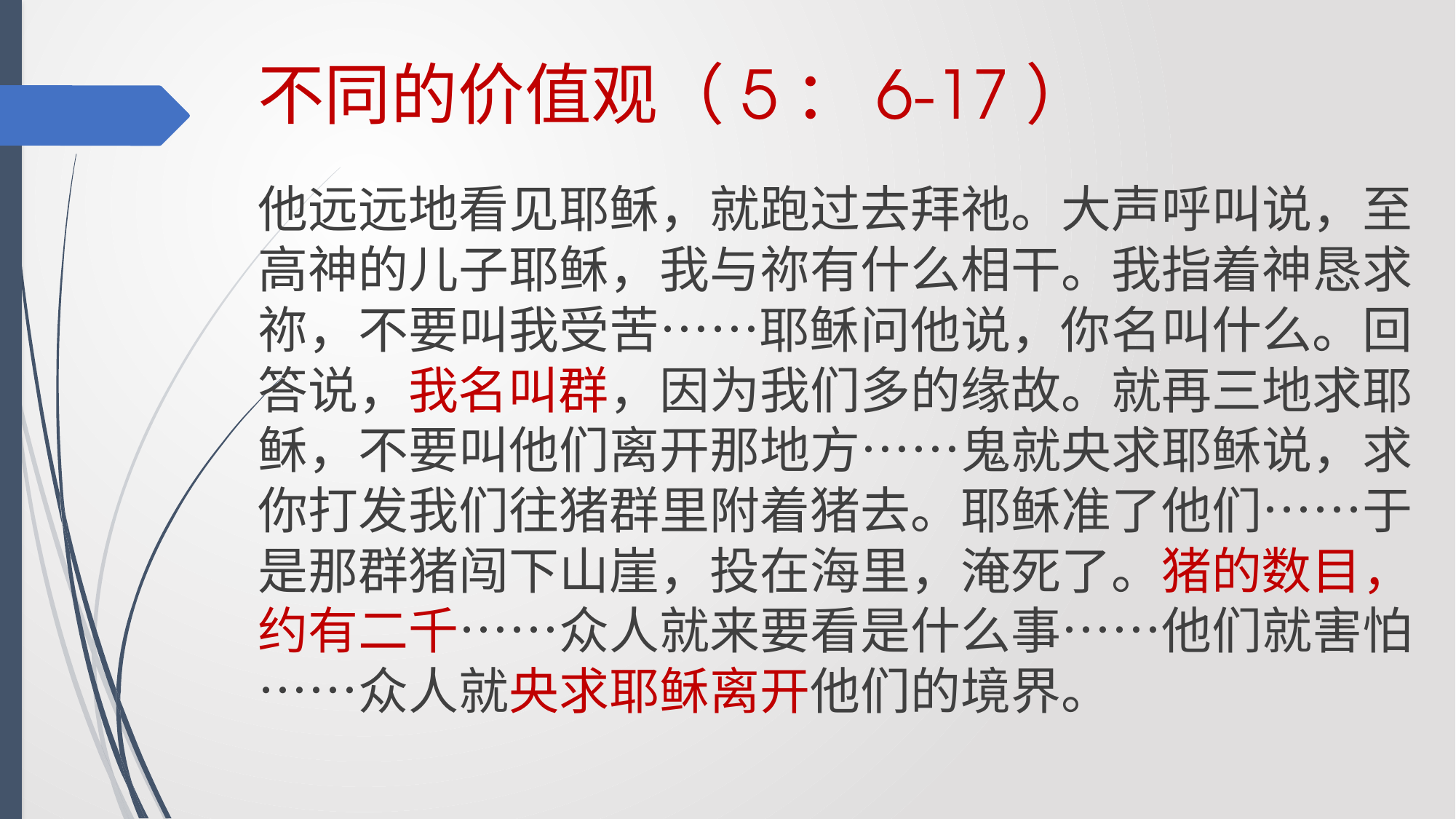

# 不同的价值观（5：6-17）
他远远地看见耶稣，就跑过去拜祂。大声呼叫说，至高神的儿子耶稣，我与祢有什么相干。我指着神恳求祢，不要叫我受苦……耶稣问他说，你名叫什么。回答说，我名叫群，因为我们多的缘故。就再三地求耶稣，不要叫他们离开那地方……鬼就央求耶稣说，求你打发我们往猪群里附着猪去。耶稣准了他们……于是那群猪闯下山崖，投在海里，淹死了。猪的数目，约有二千……众人就来要看是什么事……他们就害怕……众人就央求耶稣离开他们的境界。